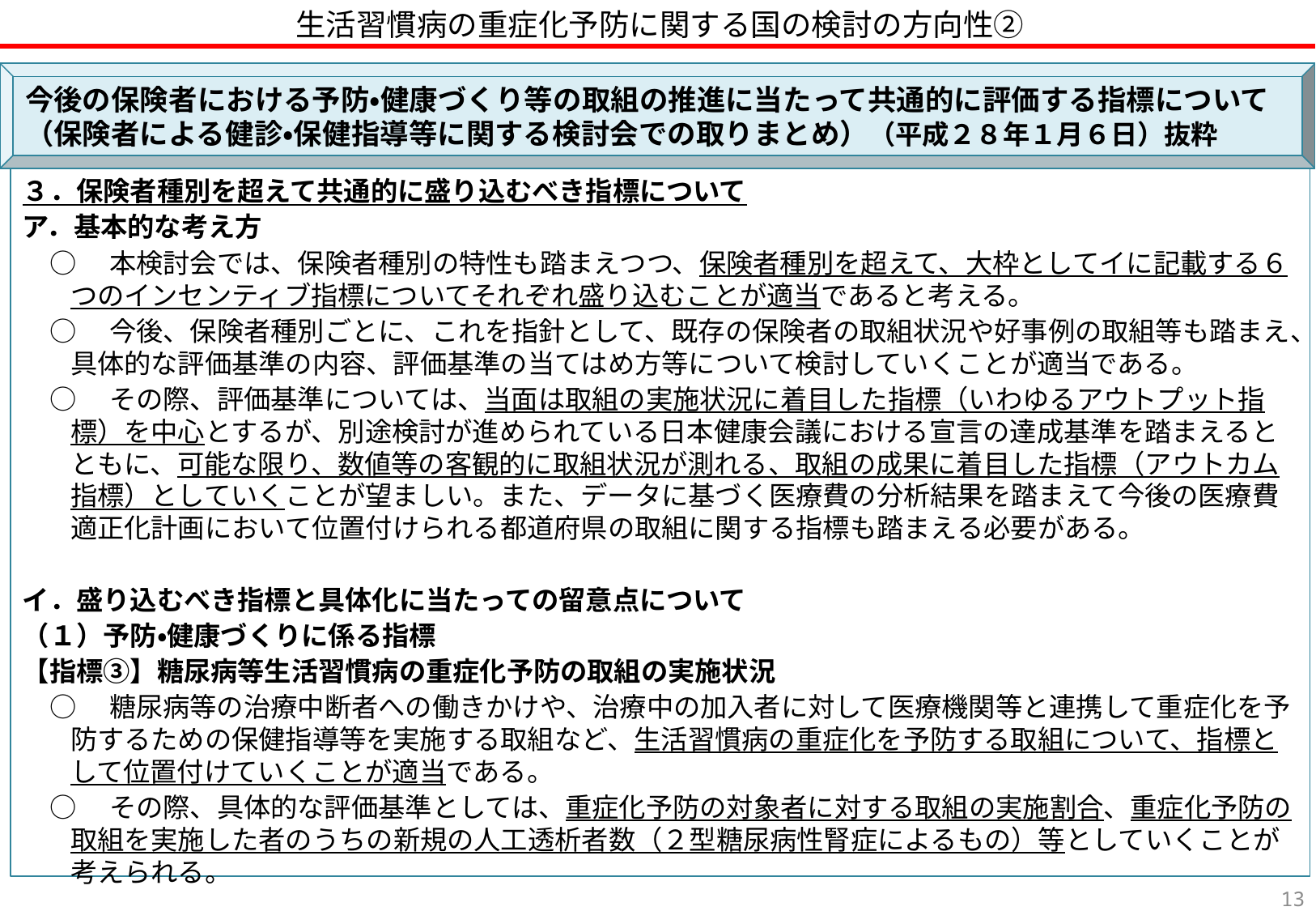

# 生活習慣病の重症化予防に関する国の検討の方向性②
今後の保険者における予防・健康づくり等の取組の推進に当たって共通的に評価する指標について（保険者による健診・保健指導等に関する検討会での取りまとめ）（平成２８年１月６日）抜粋
３．保険者種別を超えて共通的に盛り込むべき指標について
ア．基本的な考え方
　○ 　本検討会では、保険者種別の特性も踏まえつつ、保険者種別を超えて、大枠としてイに記載する６つのインセンティブ指標についてそれぞれ盛り込むことが適当であると考える。
　○ 　今後、保険者種別ごとに、これを指針として、既存の保険者の取組状況や好事例の取組等も踏まえ、具体的な評価基準の内容、評価基準の当てはめ方等について検討していくことが適当である。
　○ 　その際、評価基準については、当面は取組の実施状況に着目した指標（いわゆるアウトプット指標）を中心とするが、別途検討が進められている日本健康会議における宣言の達成基準を踏まえるとともに、可能な限り、数値等の客観的に取組状況が測れる、取組の成果に着目した指標（アウトカム指標）としていくことが望ましい。また、データに基づく医療費の分析結果を踏まえて今後の医療費適正化計画において位置付けられる都道府県の取組に関する指標も踏まえる必要がある。

イ．盛り込むべき指標と具体化に当たっての留意点について
（１）予防・健康づくりに係る指標
【指標③】糖尿病等生活習慣病の重症化予防の取組の実施状況
　○ 　糖尿病等の治療中断者への働きかけや、治療中の加入者に対して医療機関等と連携して重症化を予防するための保健指導等を実施する取組など、生活習慣病の重症化を予防する取組について、指標として位置付けていくことが適当である。
　○ 　その際、具体的な評価基準としては、重症化予防の対象者に対する取組の実施割合、重症化予防の取組を実施した者のうちの新規の人工透析者数（２型糖尿病性腎症によるもの）等としていくことが考えられる。

13